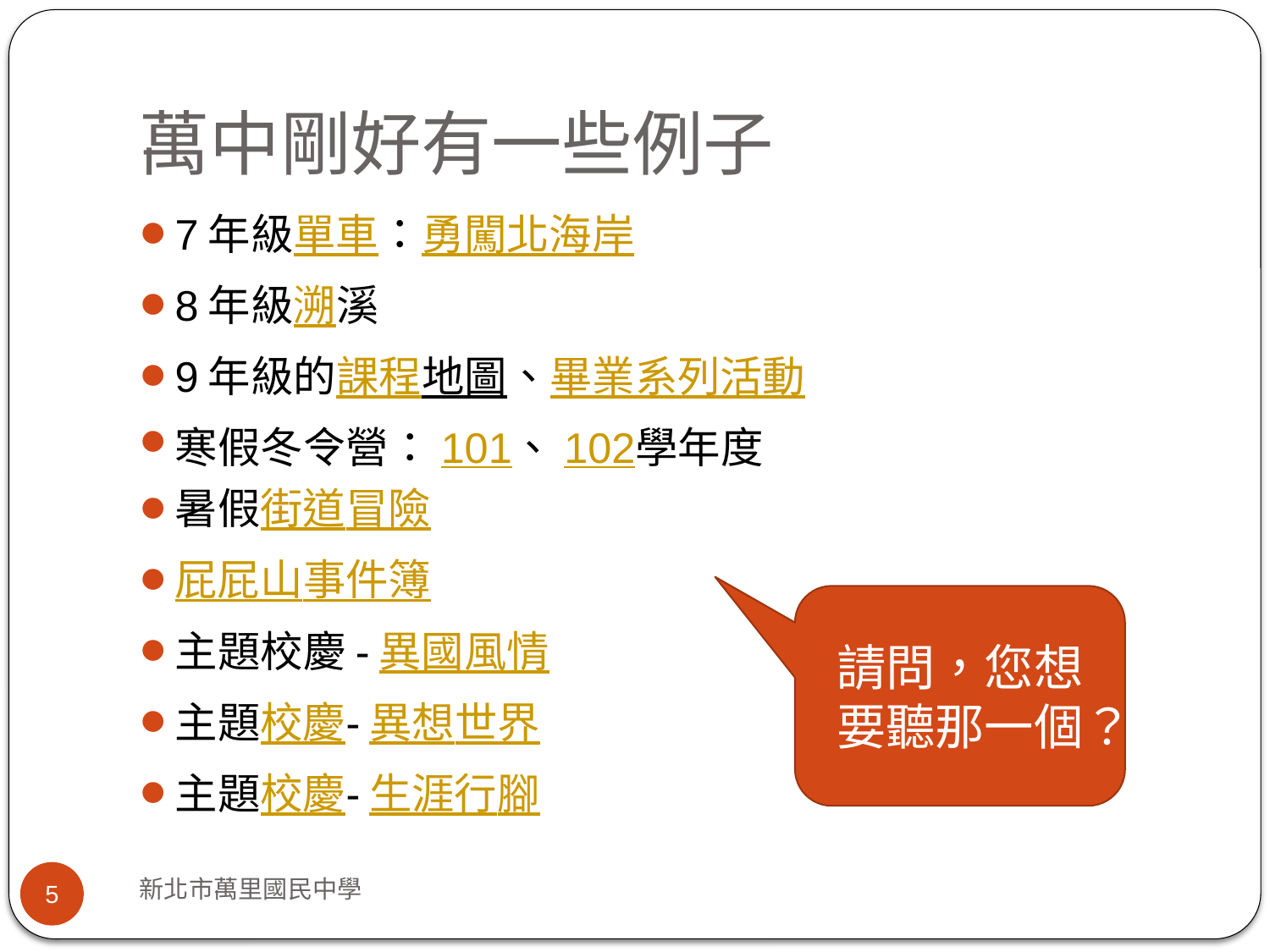

# 萬中剛好有一些例子
7年級單車：勇闖北海岸
8年級溯溪
9年級的課程地圖、畢業系列活動
寒假冬令營：101、102學年度
暑假街道冒險
屁屁山事件簿
主題校慶-異國風情
主題校慶-異想世界
主題校慶-生涯行腳
請問，您想要聽那一個？
新北市萬里國民中學
5